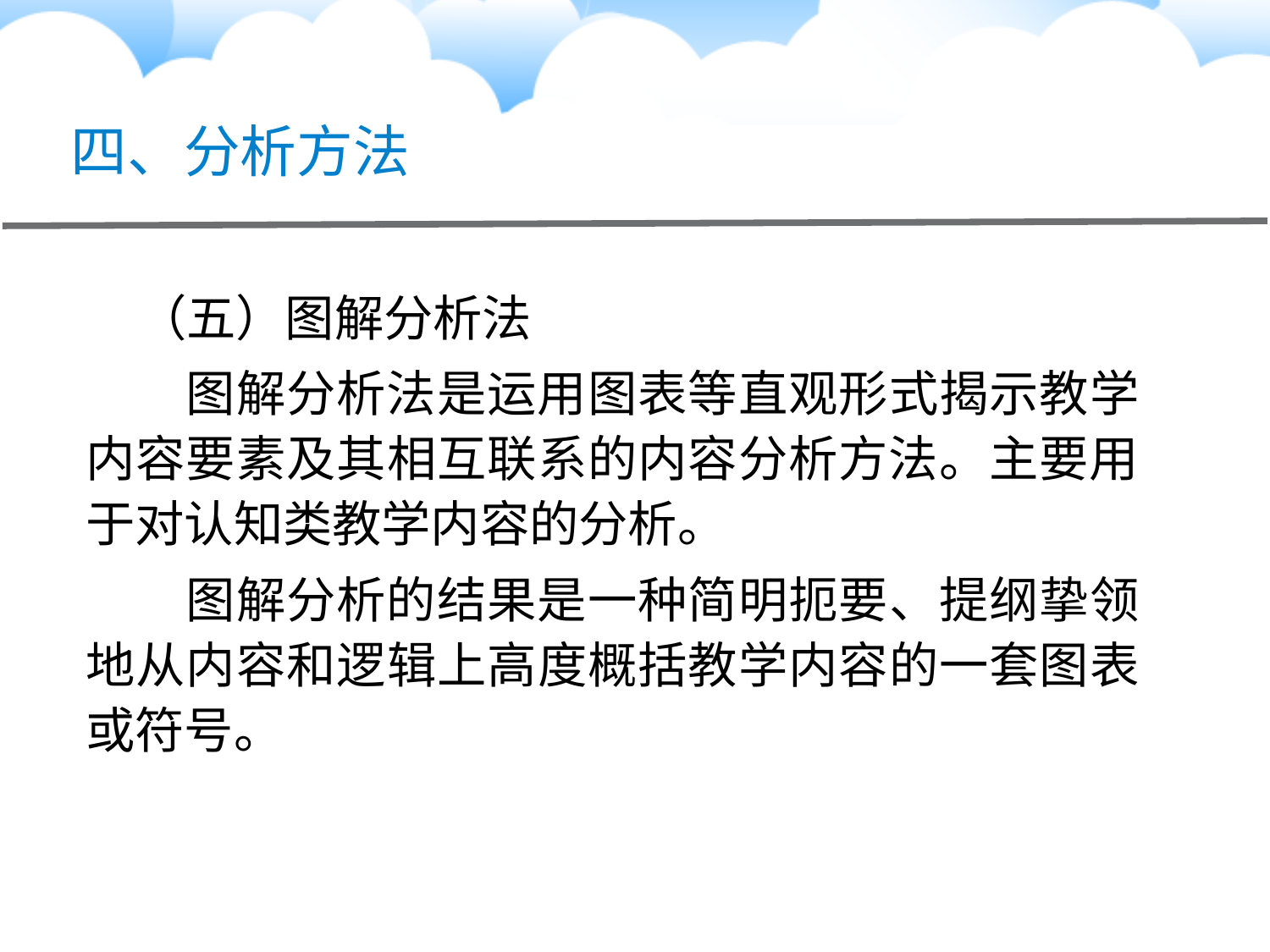

# 四、分析方法
 　（五）图解分析法
　　图解分析法是运用图表等直观形式揭示教学内容要素及其相互联系的内容分析方法。主要用于对认知类教学内容的分析。
　　图解分析的结果是一种简明扼要、提纲挚领地从内容和逻辑上高度概括教学内容的一套图表或符号。